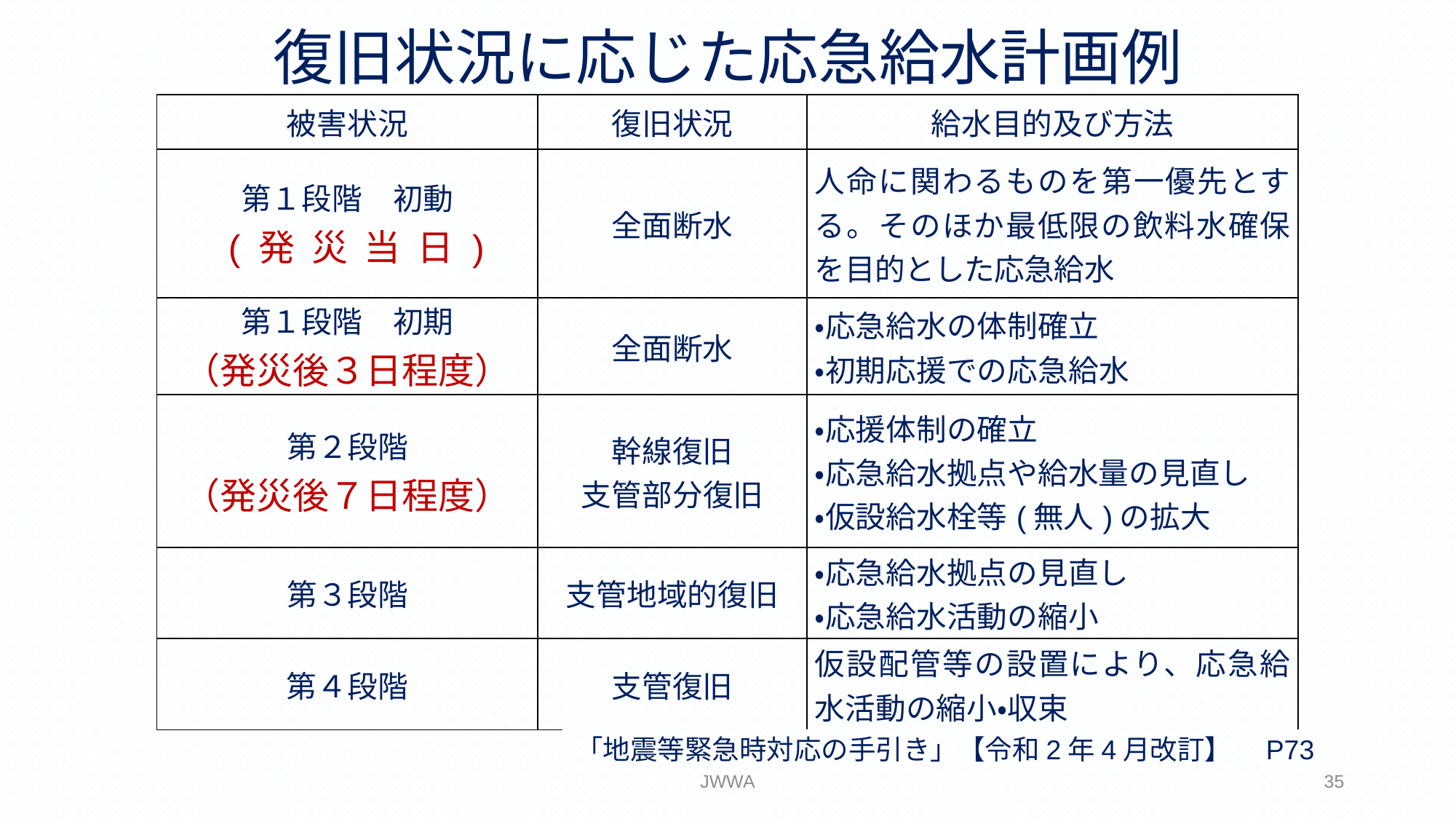

# 復旧状況に応じた応急給水計画例
| 被害状況 | 復旧状況 | 給水目的及び方法 |
| --- | --- | --- |
| 第１段階　初動 ( 発 災 当 日 ) | 全面断水 | 人命に関わるものを第一優先とする。そのほか最低限の飲料水確保を目的とした応急給水 |
| 第１段階　初期 （発災後３日程度） | 全面断水 | ・応急給水の体制確立 ・初期応援での応急給水 |
| 第２段階 （発災後７日程度） | 幹線復旧 支管部分復旧 | ・応援体制の確立 ・応急給水拠点や給水量の見直し ・仮設給水栓等(無人)の拡大 |
| 第３段階 | 支管地域的復旧 | ・応急給水拠点の見直し ・応急給水活動の縮小 |
| 第４段階 | 支管復旧 | 仮設配管等の設置により、応急給水活動の縮小・収束 |
「地震等緊急時対応の手引き」【令和2年4月改訂】　P73
JWWA
35